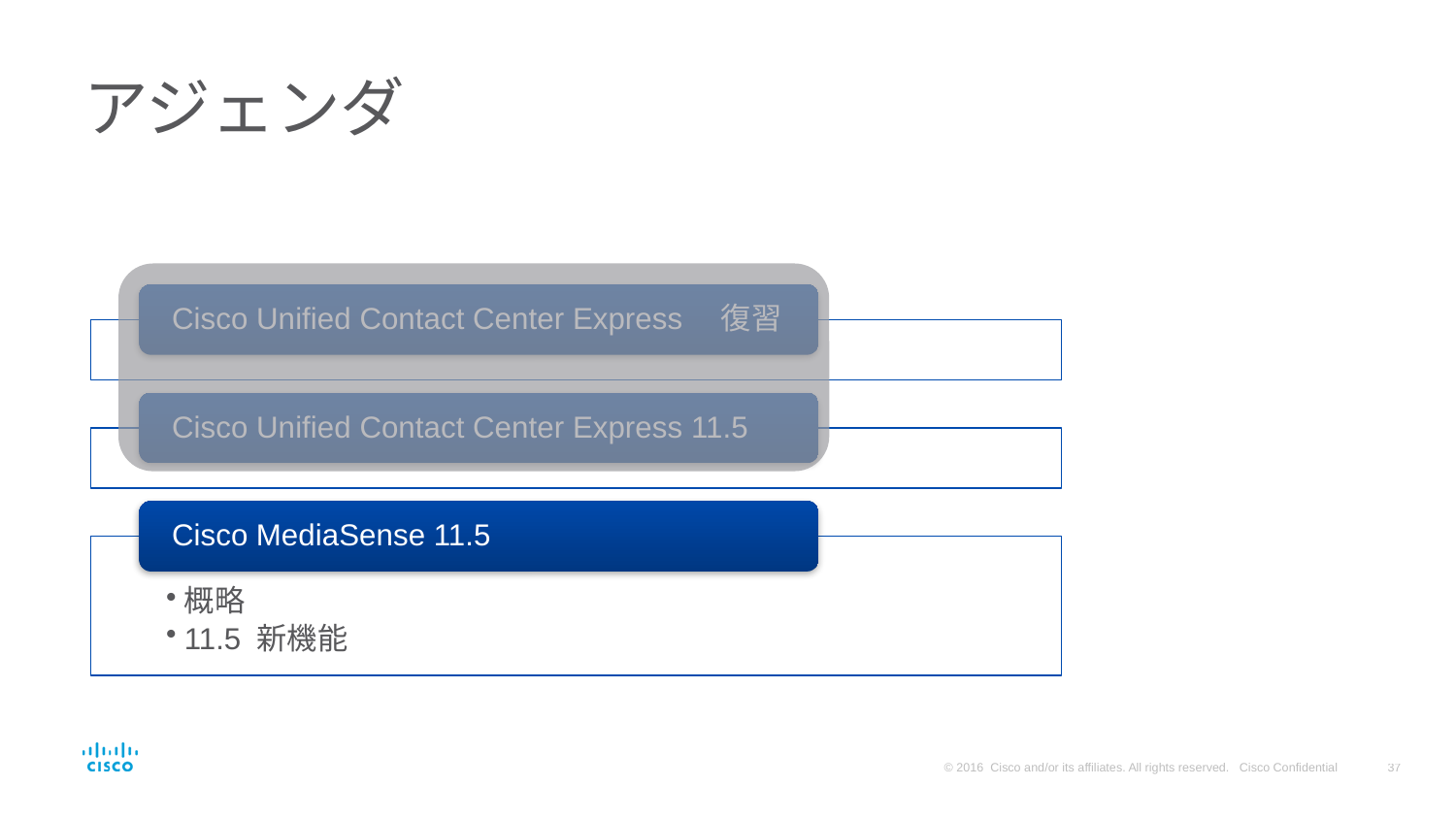

# アジェンダ
Cisco Unified Contact Center Express　復習
Cisco Unified Contact Center Express 11.5
概略
11.5 新機能
Cisco MediaSense 11.5